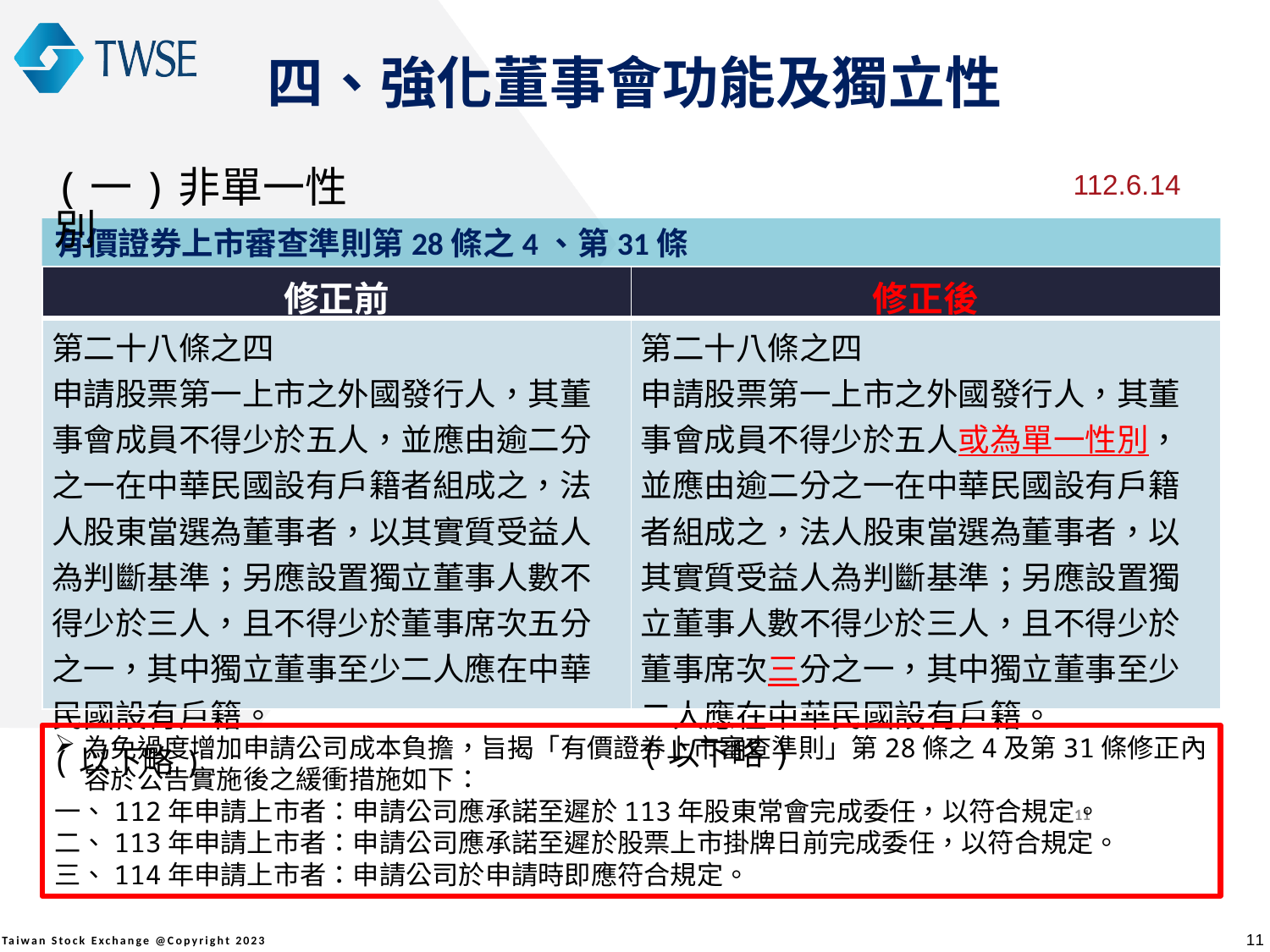

四、強化董事會功能及獨立性
112.6.14
(一)非單一性別
有價證券上市審查準則第28條之4、第31條
| 修正前 | 修正後 |
| --- | --- |
| 第二十八條之四 申請股票第一上市之外國發行人，其董事會成員不得少於五人，並應由逾二分之一在中華民國設有戶籍者組成之，法人股東當選為董事者，以其實質受益人為判斷基準；另應設置獨立董事人數不得少於三人，且不得少於董事席次五分之一，其中獨立董事至少二人應在中華民國設有戶籍。 (以下略) | 第二十八條之四 申請股票第一上市之外國發行人，其董事會成員不得少於五人或為單一性別，並應由逾二分之一在中華民國設有戶籍者組成之，法人股東當選為董事者，以其實質受益人為判斷基準；另應設置獨立董事人數不得少於三人，且不得少於董事席次三分之一，其中獨立董事至少二人應在中華民國設有戶籍。 (以下略) |

為免過度增加申請公司成本負擔，旨揭「有價證券上市審查準則」第28條之4及第31條修正內容於公告實施後之緩衝措施如下：
一、112年申請上市者：申請公司應承諾至遲於113年股東常會完成委任，以符合規定。
二、113年申請上市者：申請公司應承諾至遲於股票上市掛牌日前完成委任，以符合規定。
三、114年申請上市者：申請公司於申請時即應符合規定。
11
11